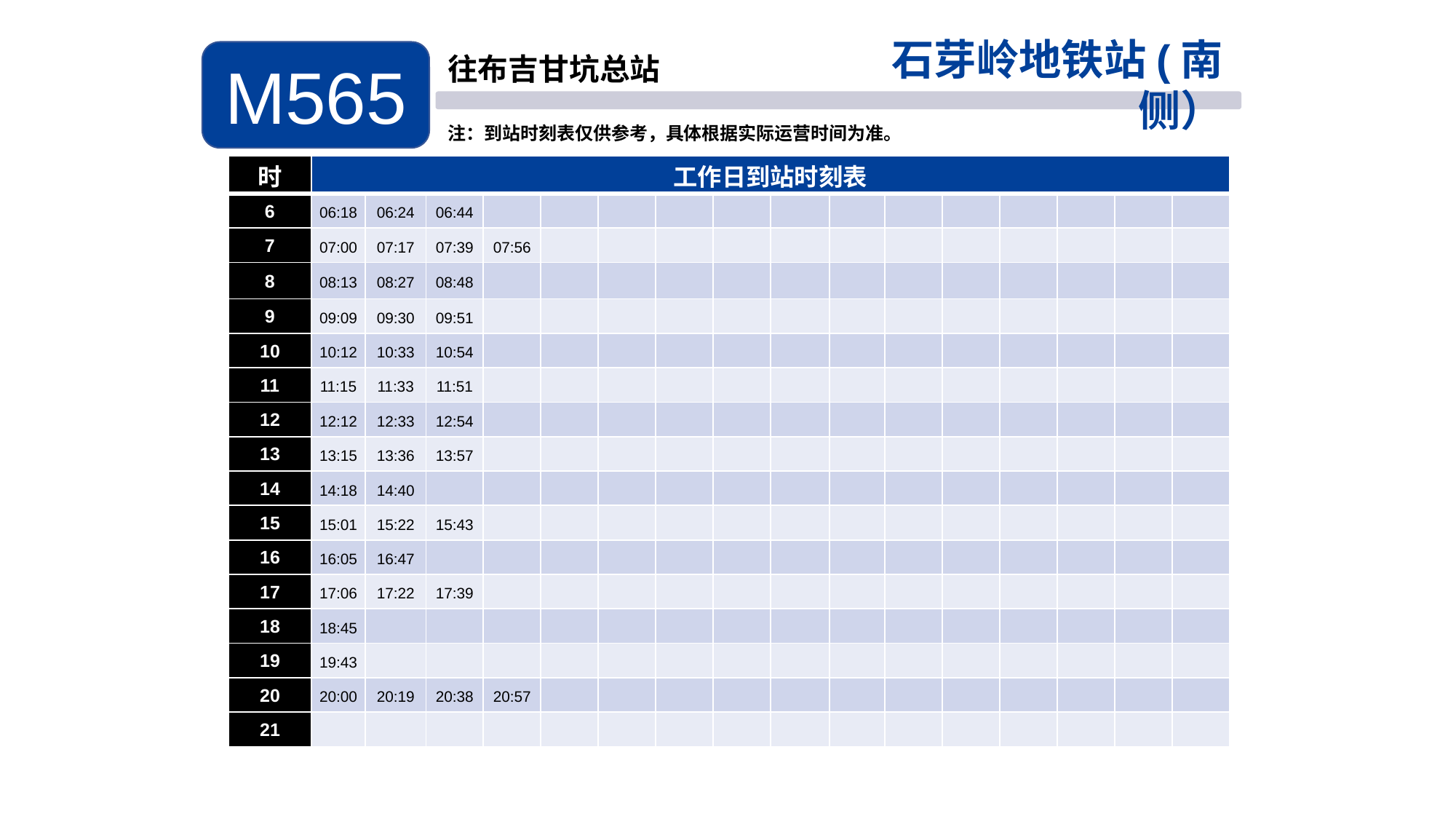

石芽岭地铁站(南侧）
M565
往布吉甘坑总站

注：到站时刻表仅供参考，具体根据实际运营时间为准。
| 时 | 工作日到站时刻表 |  |  |  |  |  |  |  |  |  |  |  |  |  |  |  |
| --- | --- | --- | --- | --- | --- | --- | --- | --- | --- | --- | --- | --- | --- | --- | --- | --- |
| 6 | 06:18 | 06:24 | 06:44 |  |  |  |  |  |  |  |  |  |  |  |  |  |
| 7 | 07:00 | 07:17 | 07:39 | 07:56 |  |  |  |  |  |  |  |  |  |  |  |  |
| 8 | 08:13 | 08:27 | 08:48 |  |  |  |  |  |  |  |  |  |  |  |  |  |
| 9 | 09:09 | 09:30 | 09:51 |  |  |  |  |  |  |  |  |  |  |  |  |  |
| 10 | 10:12 | 10:33 | 10:54 |  |  |  |  |  |  |  |  |  |  |  |  |  |
| 11 | 11:15 | 11:33 | 11:51 |  |  |  |  |  |  |  |  |  |  |  |  |  |
| 12 | 12:12 | 12:33 | 12:54 |  |  |  |  |  |  |  |  |  |  |  |  |  |
| 13 | 13:15 | 13:36 | 13:57 |  |  |  |  |  |  |  |  |  |  |  |  |  |
| 14 | 14:18 | 14:40 |  |  |  |  |  |  |  |  |  |  |  |  |  |  |
| 15 | 15:01 | 15:22 | 15:43 |  |  |  |  |  |  |  |  |  |  |  |  |  |
| 16 | 16:05 | 16:47 |  |  |  |  |  |  |  |  |  |  |  |  |  |  |
| 17 | 17:06 | 17:22 | 17:39 |  |  |  |  |  |  |  |  |  |  |  |  |  |
| 18 | 18:45 |  |  |  |  |  |  |  |  |  |  |  |  |  |  |  |
| 19 | 19:43 |  |  |  |  |  |  |  |  |  |  |  |  |  |  |  |
| 20 | 20:00 | 20:19 | 20:38 | 20:57 |  |  |  |  |  |  |  |  |  |  |  |  |
| 21 |  |  |  |  |  |  |  |  |  |  |  |  |  |  |  |  |